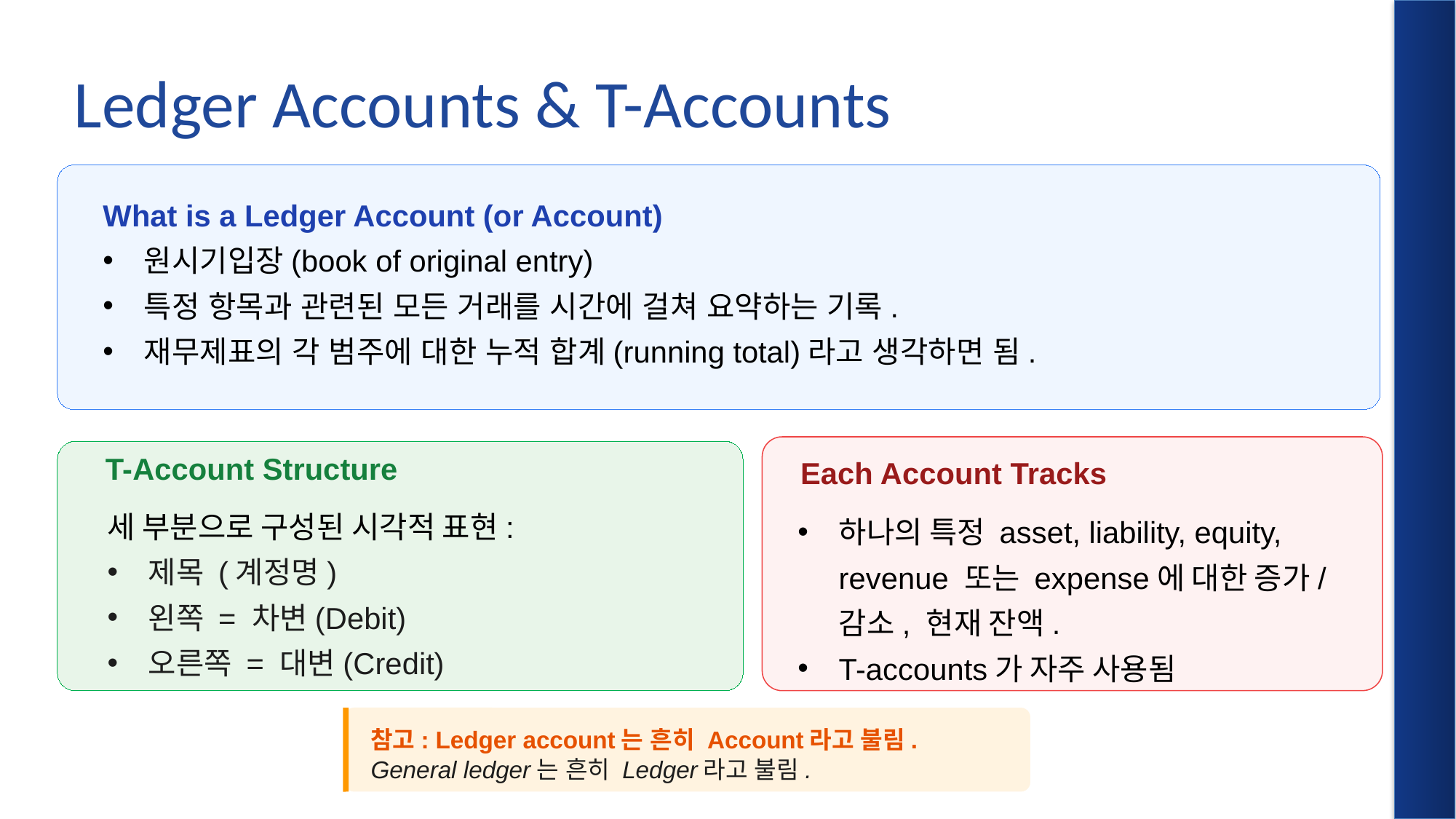

# Ledger Accounts & T-Accounts

What is a Ledger Account (or Account)
원시기입장(book of original entry)
특정 항목과 관련된 모든 거래를 시간에 걸쳐 요약하는 기록.
재무제표의 각 범주에 대한 누적 합계(running total)라고 생각하면 됨.

T-Account Structure

 Each Account Tracks

세 부분으로 구성된 시각적 표현:
제목 (계정명)
왼쪽 = 차변(Debit)
오른쪽 = 대변(Credit)

하나의 특정 asset, liability, equity, revenue 또는 expense에 대한 증가/감소, 현재 잔액.
T-accounts가 자주 사용됨

참고: Ledger account는 흔히 Account라고 불림.
General ledger는 흔히 Ledger라고 불림.